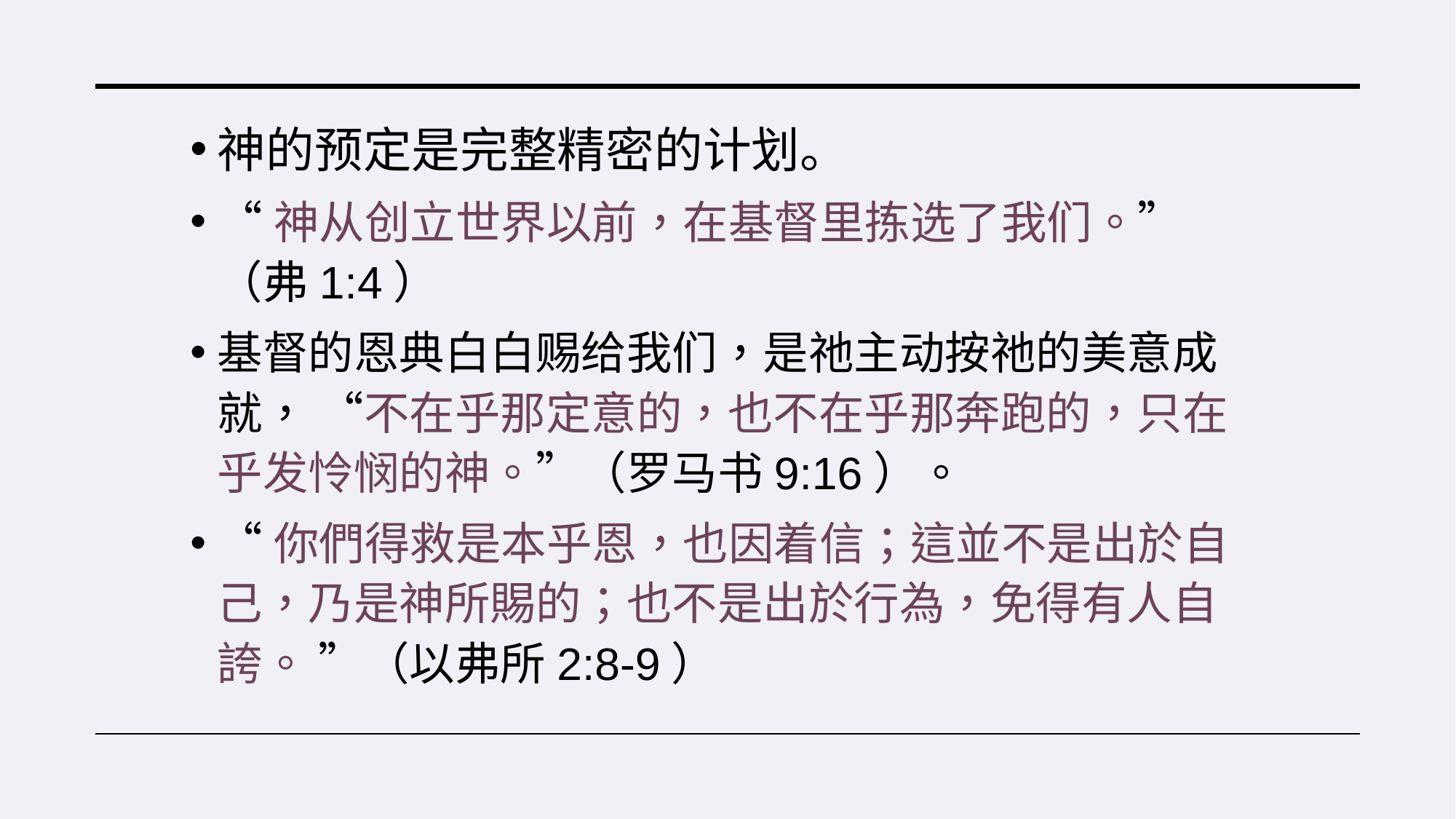

神的预定是完整精密的计划。
“神从创立世界以前，在基督里拣选了我们。”（弗1:4）
基督的恩典白白赐给我们，是祂主动按祂的美意成就， “不在乎那定意的，也不在乎那奔跑的，只在乎发怜悯的神。”（罗马书9:16）。
“你們得救是本乎恩，也因着信；這並不是出於自己，乃是神所賜的；也不是出於行為，免得有人自誇。 ”（以弗所2:8-9）